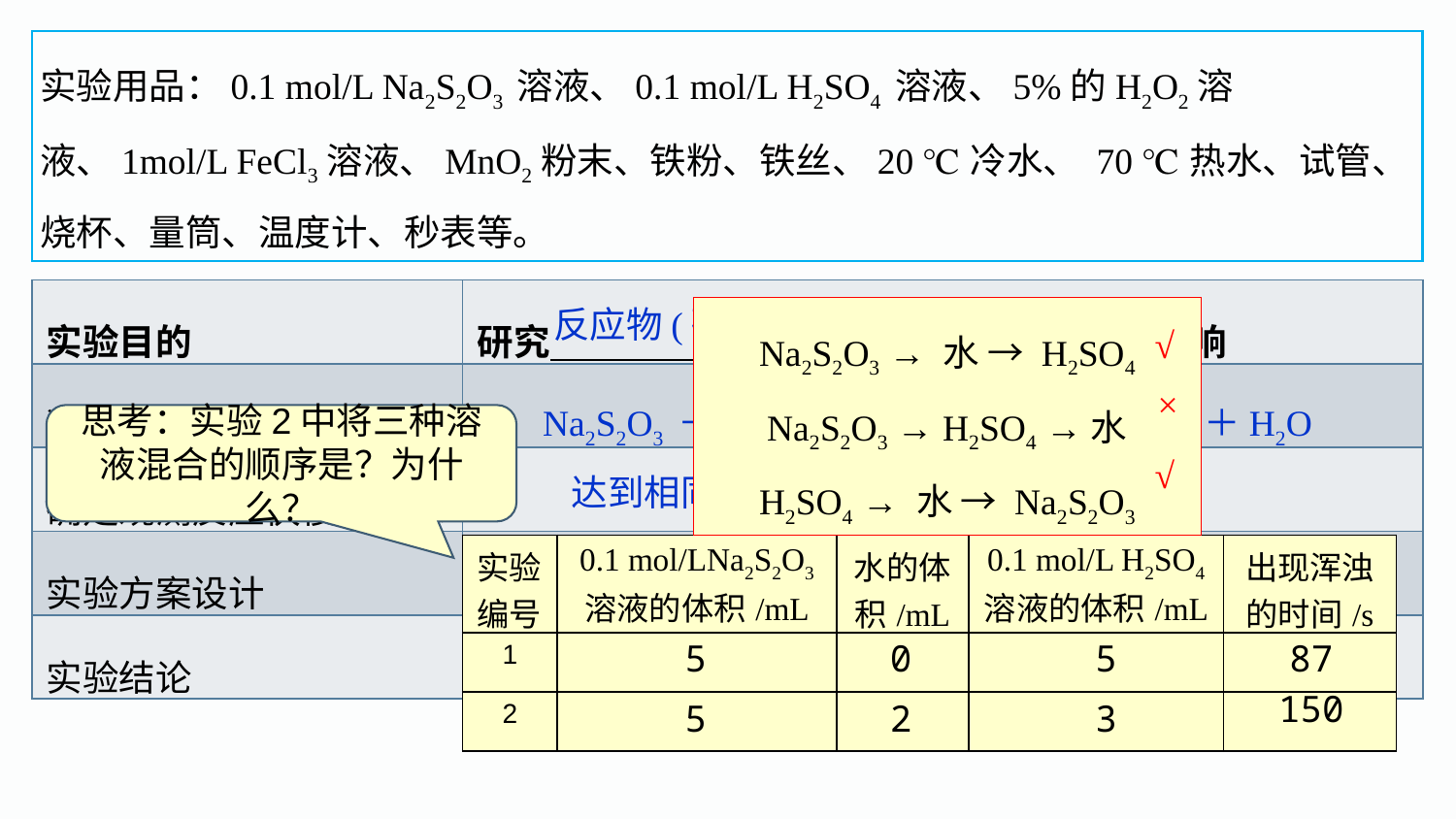

实验用品：0.1 mol/L Na2S2O3 溶液、0.1 mol/L H2SO4 溶液、5%的H2O2溶液、1mol/L FeCl3溶液、MnO2粉末、铁粉、铁丝、20 ℃冷水、 70 ℃热水、试管、烧杯、量筒、温度计、秒表等。
反应物(硫酸)浓度
| 实验目的 | 研究 对化学反应速率的影响 |
| --- | --- |
| 选择化学反应 |  |
| 确定观测反应快慢的指标 |  |
| 实验方案设计 |  |
| 实验结论 |  |
Na2S2O3 → 水 → H2SO4
Na2S2O3 → H2SO4 →水
H2SO4 → 水 → Na2S2O3
√
Na2S2O3 ＋ H2SO4 = Na2SO4＋SO2↑＋S↓＋H2O
×
思考：实验2中将三种溶液混合的顺序是？为什么？
达到相同浑浊程度所需时间长短
√
| 实验编号 | 0.1 mol/LNa2S2O3 溶液的体积/mL | 水的体积/mL | 0.1 mol/L H2SO4 溶液的体积/mL | 出现浑浊 的时间/s |
| --- | --- | --- | --- | --- |
| 1 |  |  |  |  |
| 2 |  |  |  |  |
87
5
0
5
150
2
3
5